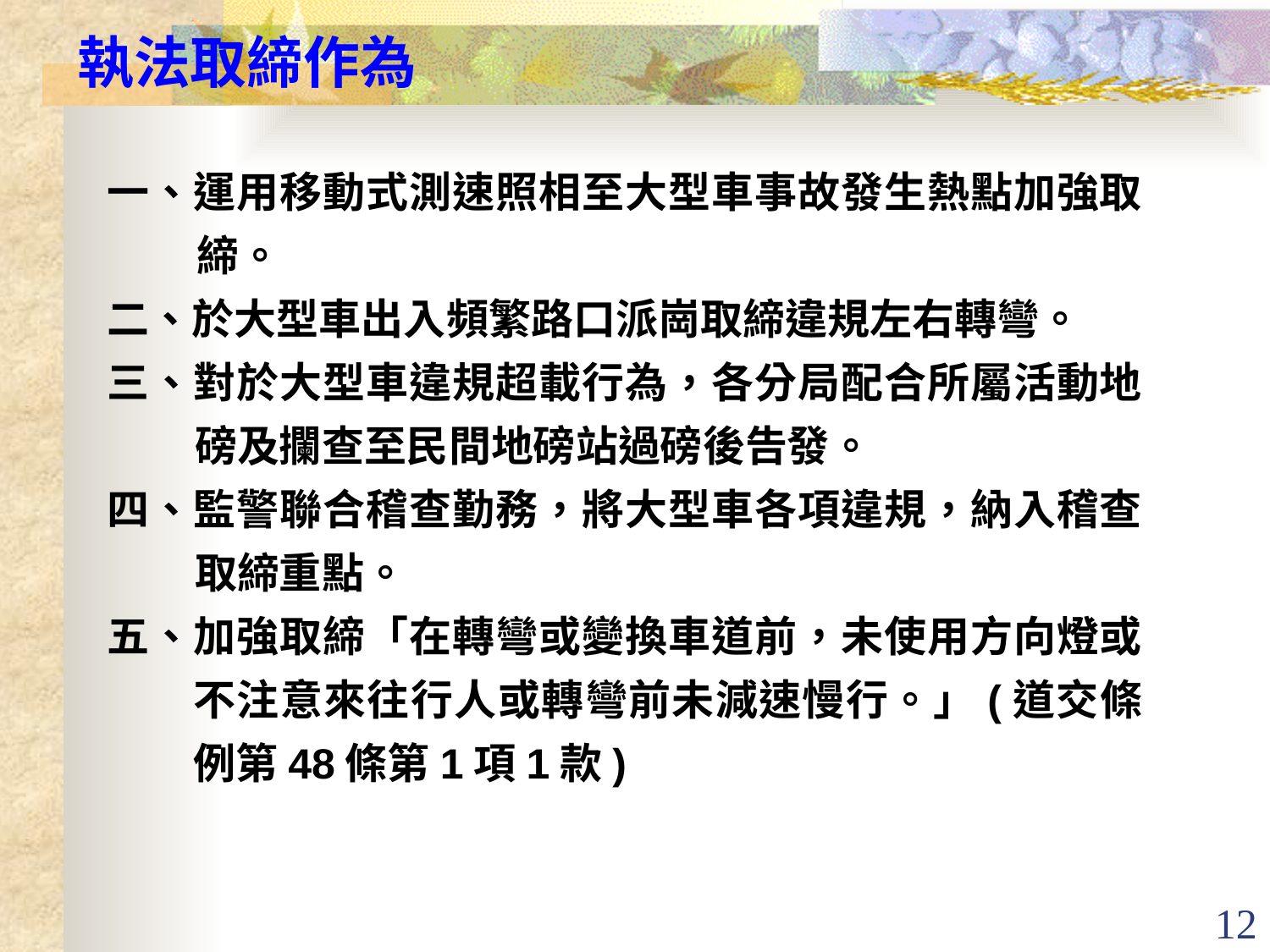

執法取締作為
一、運用移動式測速照相至大型車事故發生熱點加強取締。
二、於大型車出入頻繁路口派崗取締違規左右轉彎。
三、對於大型車違規超載行為，各分局配合所屬活動地磅及攔查至民間地磅站過磅後告發。
四、監警聯合稽查勤務，將大型車各項違規，納入稽查取締重點。
五、加強取締「在轉彎或變換車道前，未使用方向燈或不注意來往行人或轉彎前未減速慢行。」(道交條例第48條第1項1款)
12